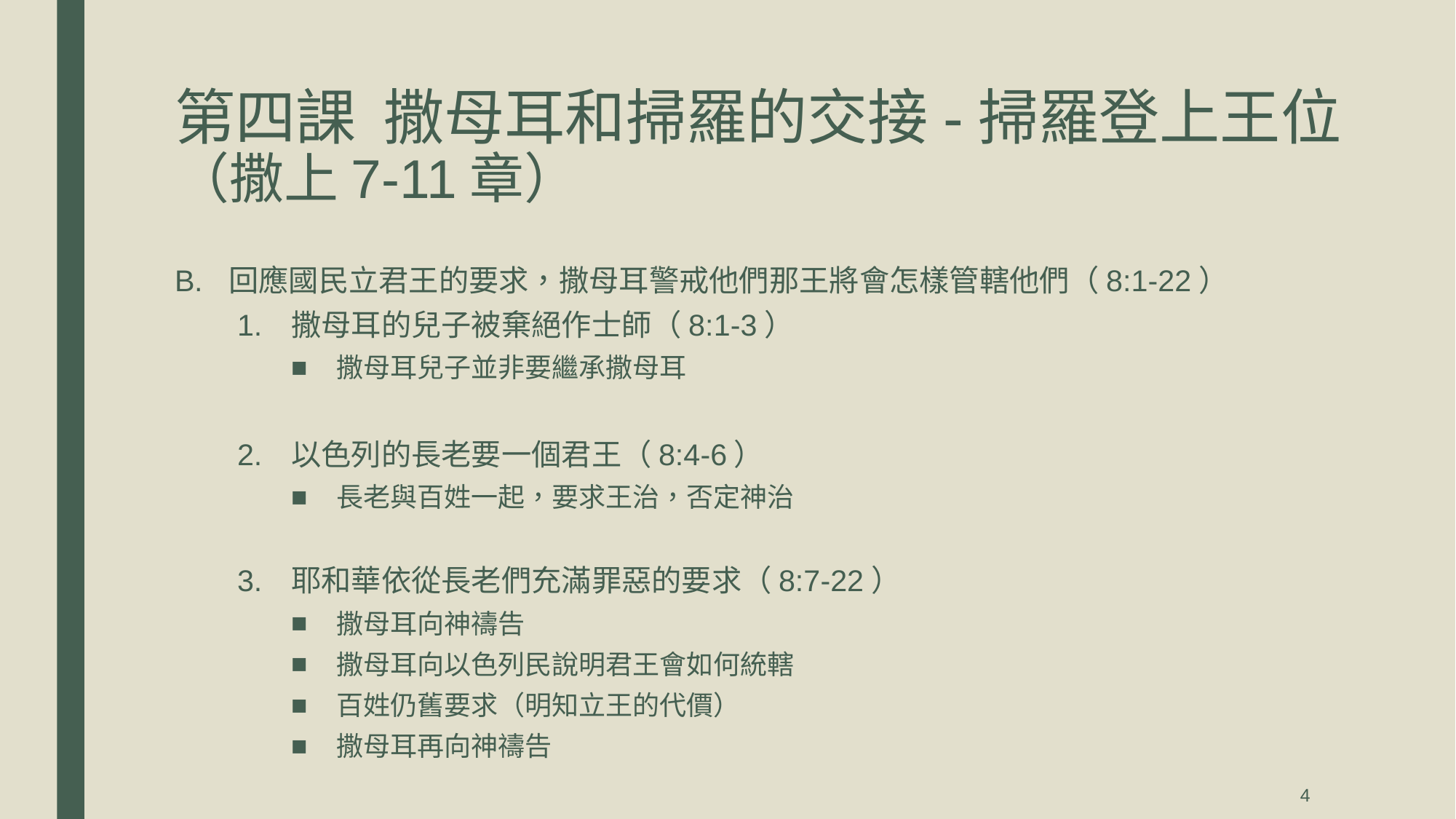

# 第四課  撒母耳和掃羅的交接-掃羅登上王位 （撒上7-11章）
回應國民立君王的要求，撒母耳警戒他們那王將會怎樣管轄他們（8:1-22）
撒母耳的兒子被棄絕作士師（8:1-3）
撒母耳兒子並非要繼承撒母耳

以色列的長老要一個君王（8:4-6）
長老與百姓一起，要求王治，否定神治

耶和華依從長老們充滿罪惡的要求（8:7-22）
撒母耳向神禱告
撒母耳向以色列民說明君王會如何統轄
百姓仍舊要求（明知立王的代價）
撒母耳再向神禱告
4